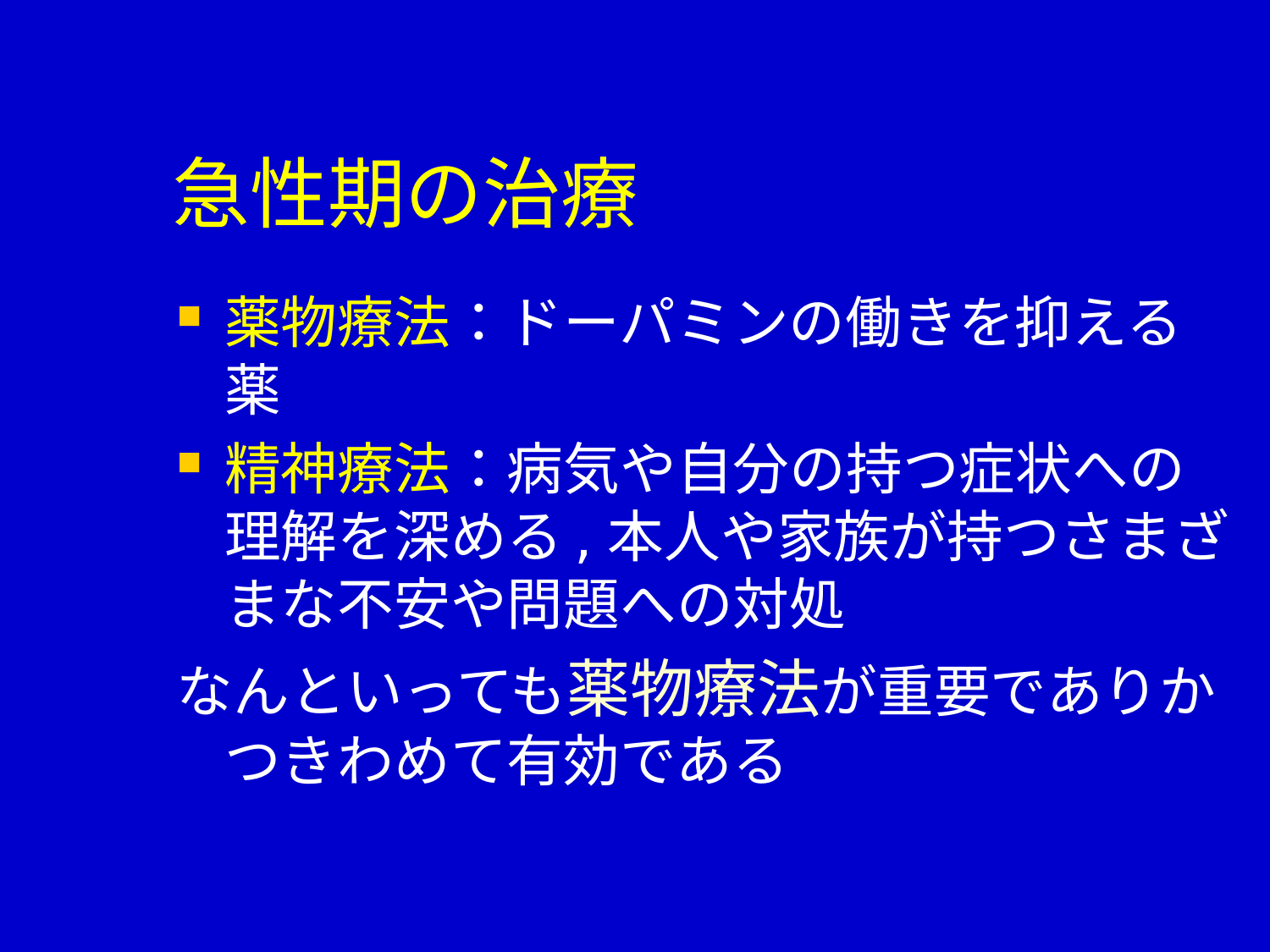

# 急性期の治療
薬物療法：ドーパミンの働きを抑える薬
精神療法：病気や自分の持つ症状への理解を深める,本人や家族が持つさまざまな不安や問題への対処
なんといっても薬物療法が重要でありかつきわめて有効である